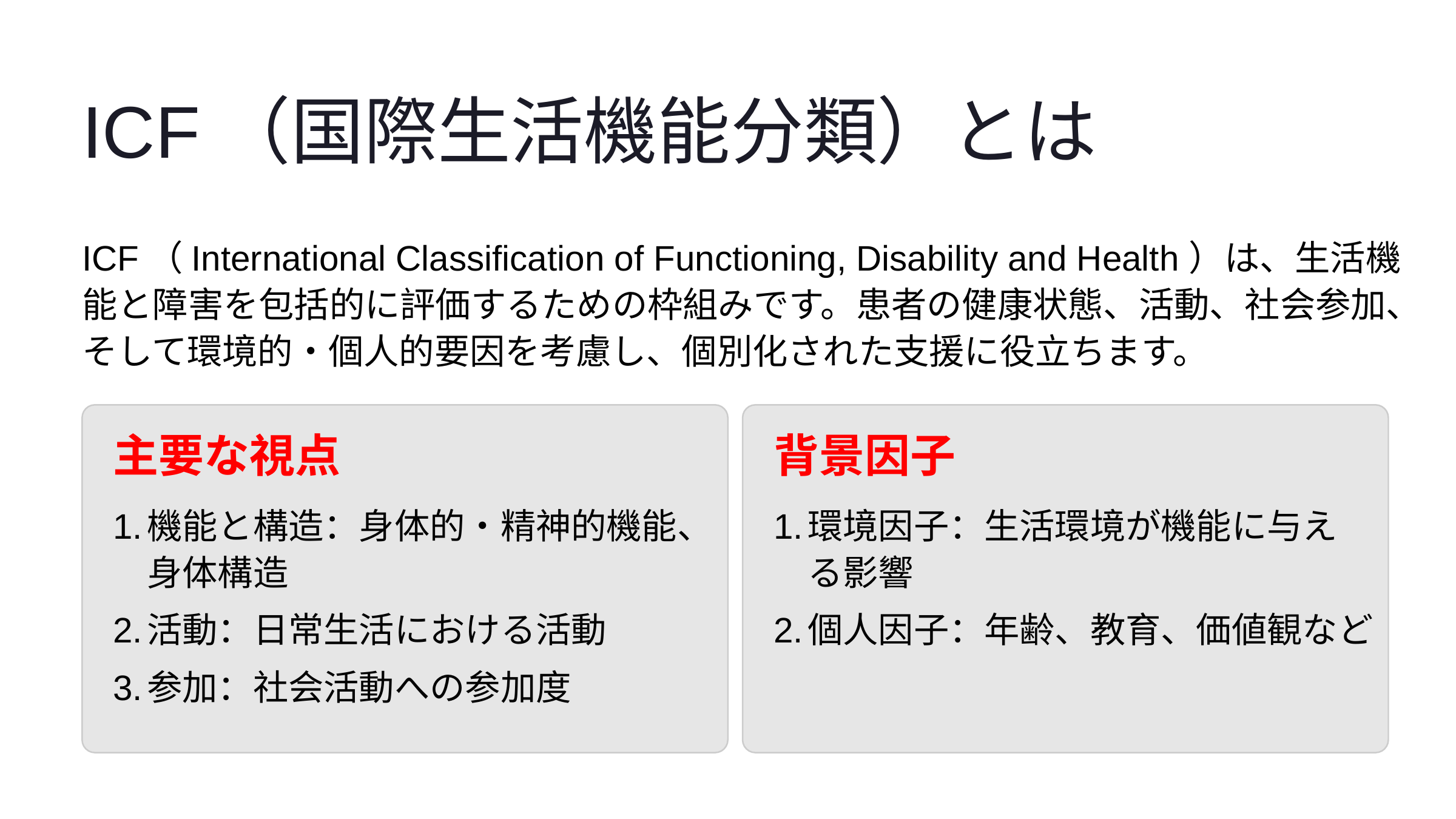

ICF（国際生活機能分類）とは
ICF（International Classification of Functioning, Disability and Health）は、生活機能と障害を包括的に評価するための枠組みです。患者の健康状態、活動、社会参加、そして環境的・個人的要因を考慮し、個別化された支援に役立ちます。

主要な視点
背景因子
機能と構造：身体的・精神的機能、身体構造
環境因子：生活環境が機能に与える影響
活動：日常生活における活動
個人因子：年齢、教育、価値観など
参加：社会活動への参加度